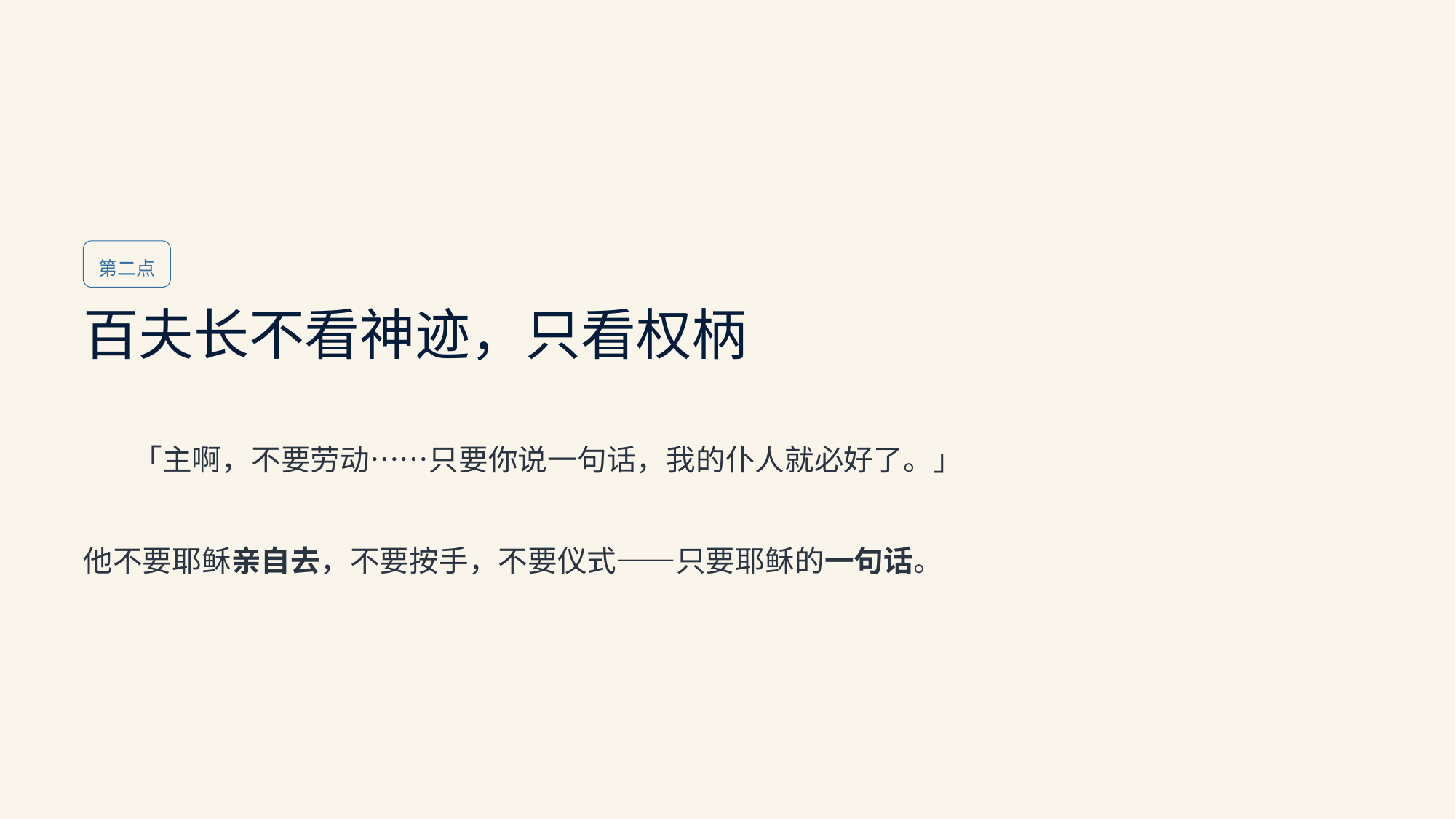

第二点
百夫长不看神迹，只看权柄
 「主啊，不要劳动……只要你说一句话，我的仆人就必好了。」
他不要耶稣亲自去，不要按手，不要仪式——只要耶稣的一句话。